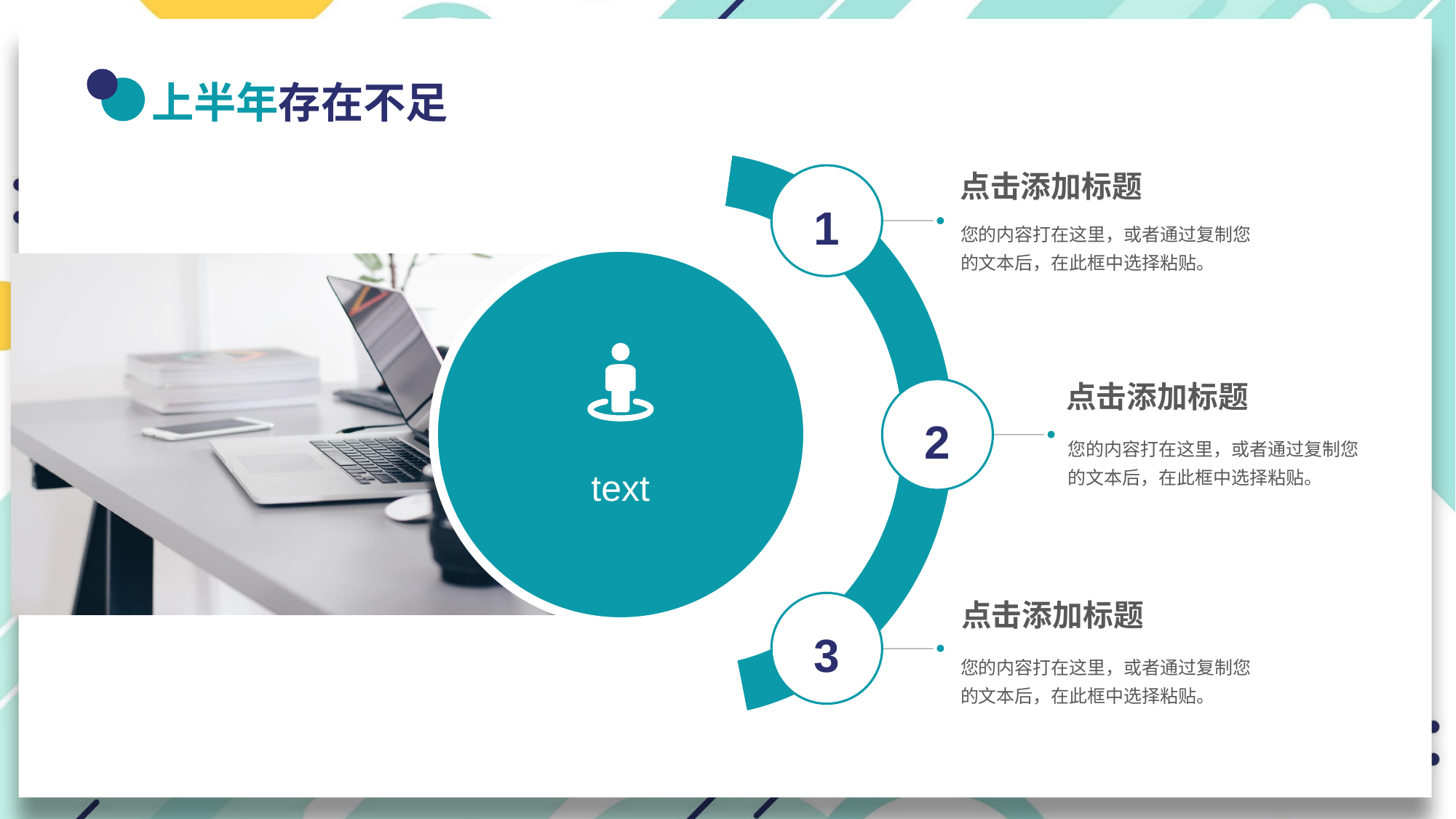

上半年存在不足

点击添加标题
您的内容打在这里，或者通过复制您的文本后，在此框中选择粘贴。
1

text

2

3

点击添加标题
您的内容打在这里，或者通过复制您的文本后，在此框中选择粘贴。
点击添加标题
您的内容打在这里，或者通过复制您的文本后，在此框中选择粘贴。